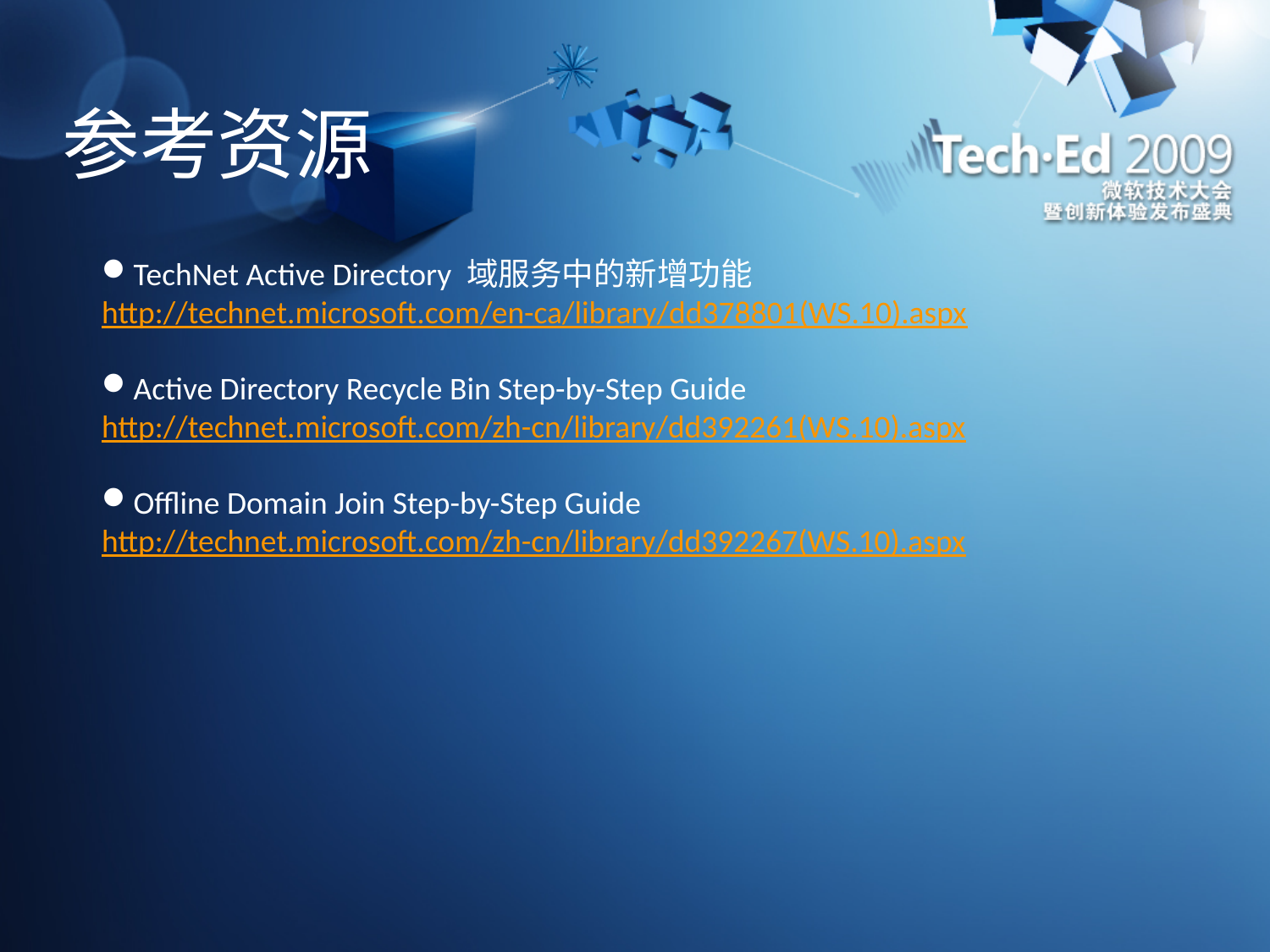

# 参考资源
TechNet Active Directory 域服务中的新增功能
http://technet.microsoft.com/en-ca/library/dd378801(WS.10).aspx

Active Directory Recycle Bin Step-by-Step Guide http://technet.microsoft.com/zh-cn/library/dd392261(WS.10).aspx

Offline Domain Join Step-by-Step Guide
http://technet.microsoft.com/zh-cn/library/dd392267(WS.10).aspx